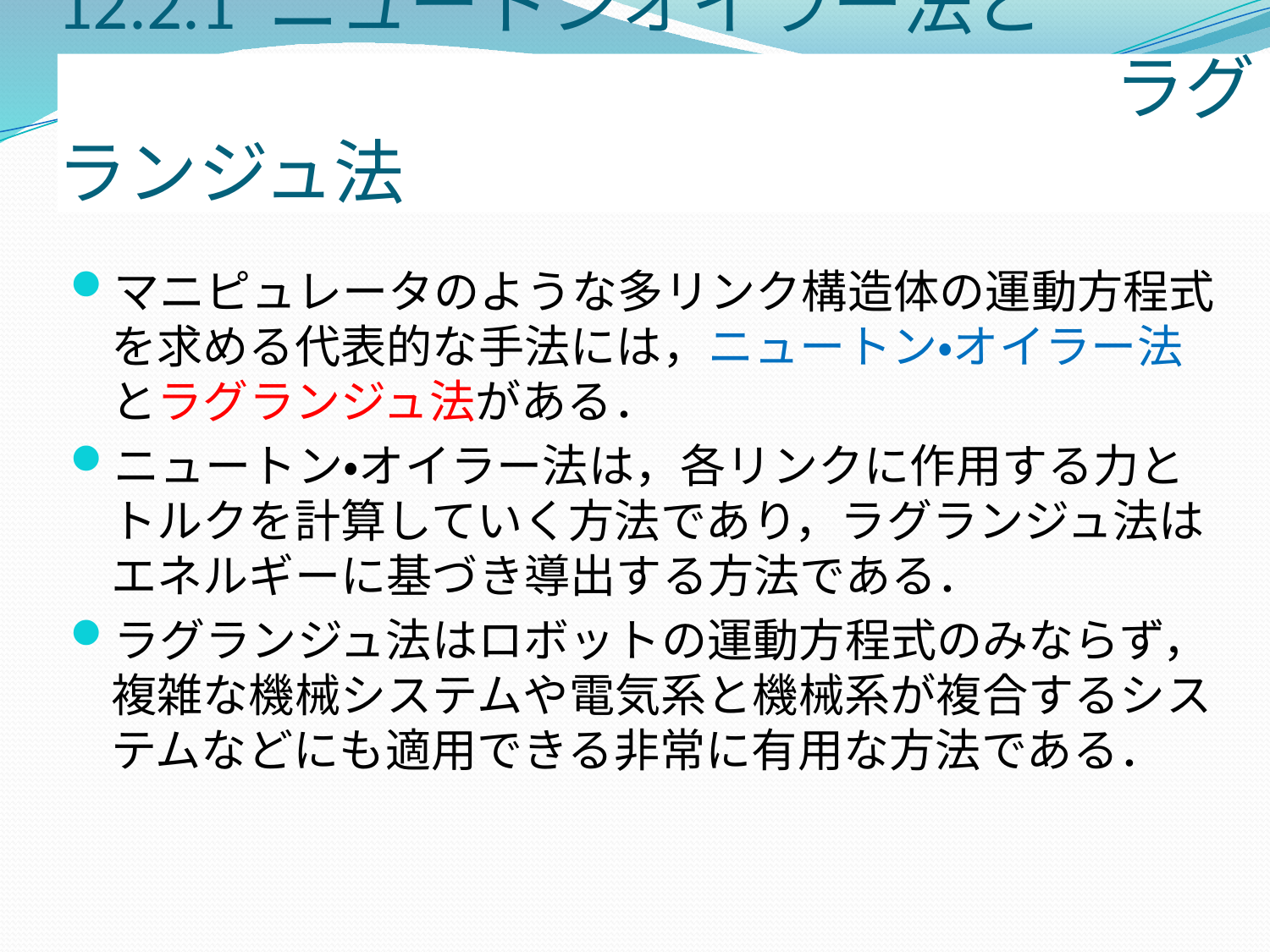

# 12.2.1 ニュートンオイラー法と 　　　　　　　　　　　　　　　ラグランジュ法
マニピュレータのような多リンク構造体の運動方程式を求める代表的な手法には，ニュートン・オイラー法とラグランジュ法がある．
ニュートン・オイラー法は，各リンクに作用する力とトルクを計算していく方法であり，ラグランジュ法はエネルギーに基づき導出する方法である．
ラグランジュ法はロボットの運動方程式のみならず，複雑な機械システムや電気系と機械系が複合するシステムなどにも適用できる非常に有用な方法である．